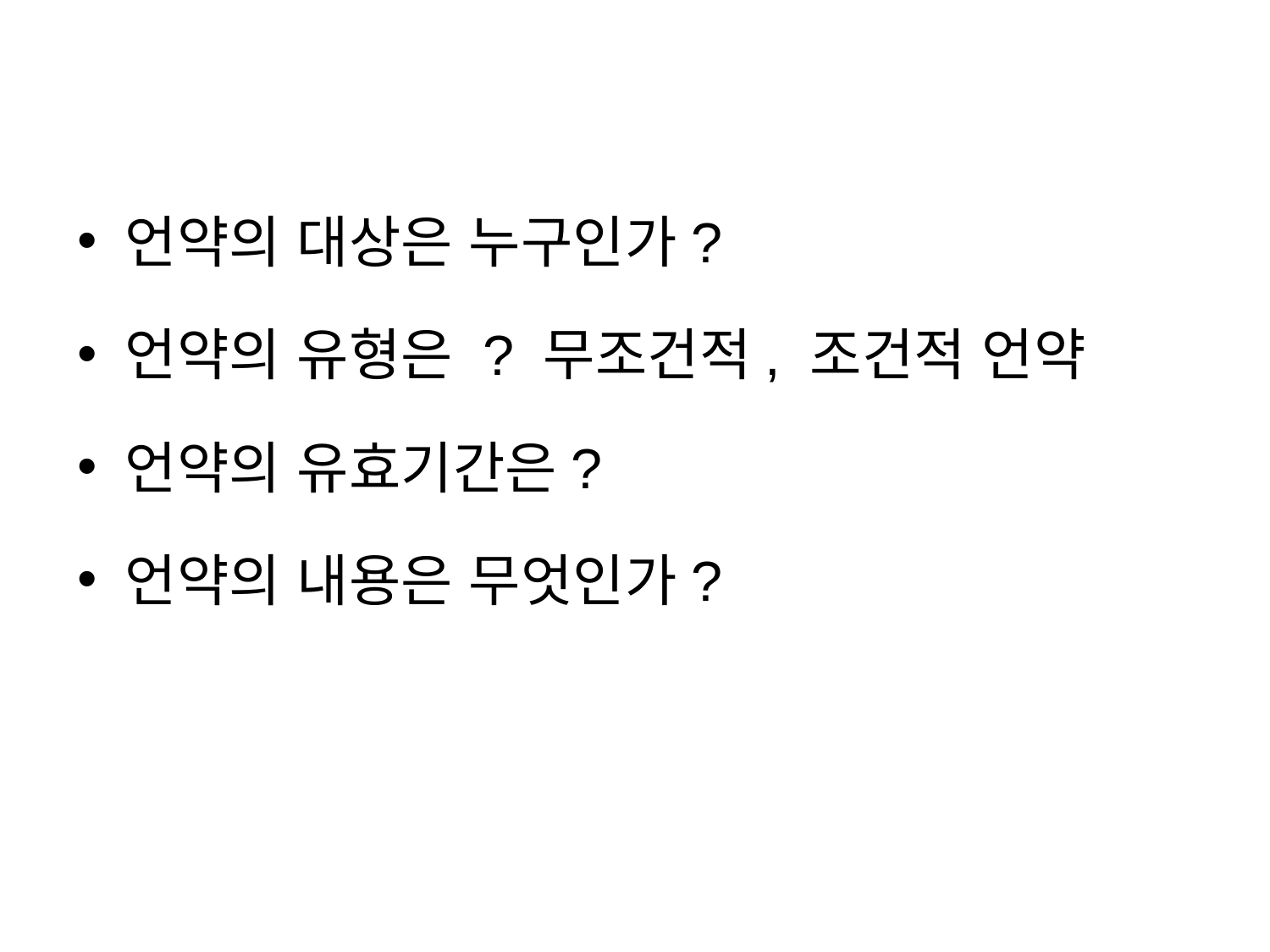

언약의 대상은 누구인가?
언약의 유형은 ? 무조건적, 조건적 언약
언약의 유효기간은?
언약의 내용은 무엇인가?